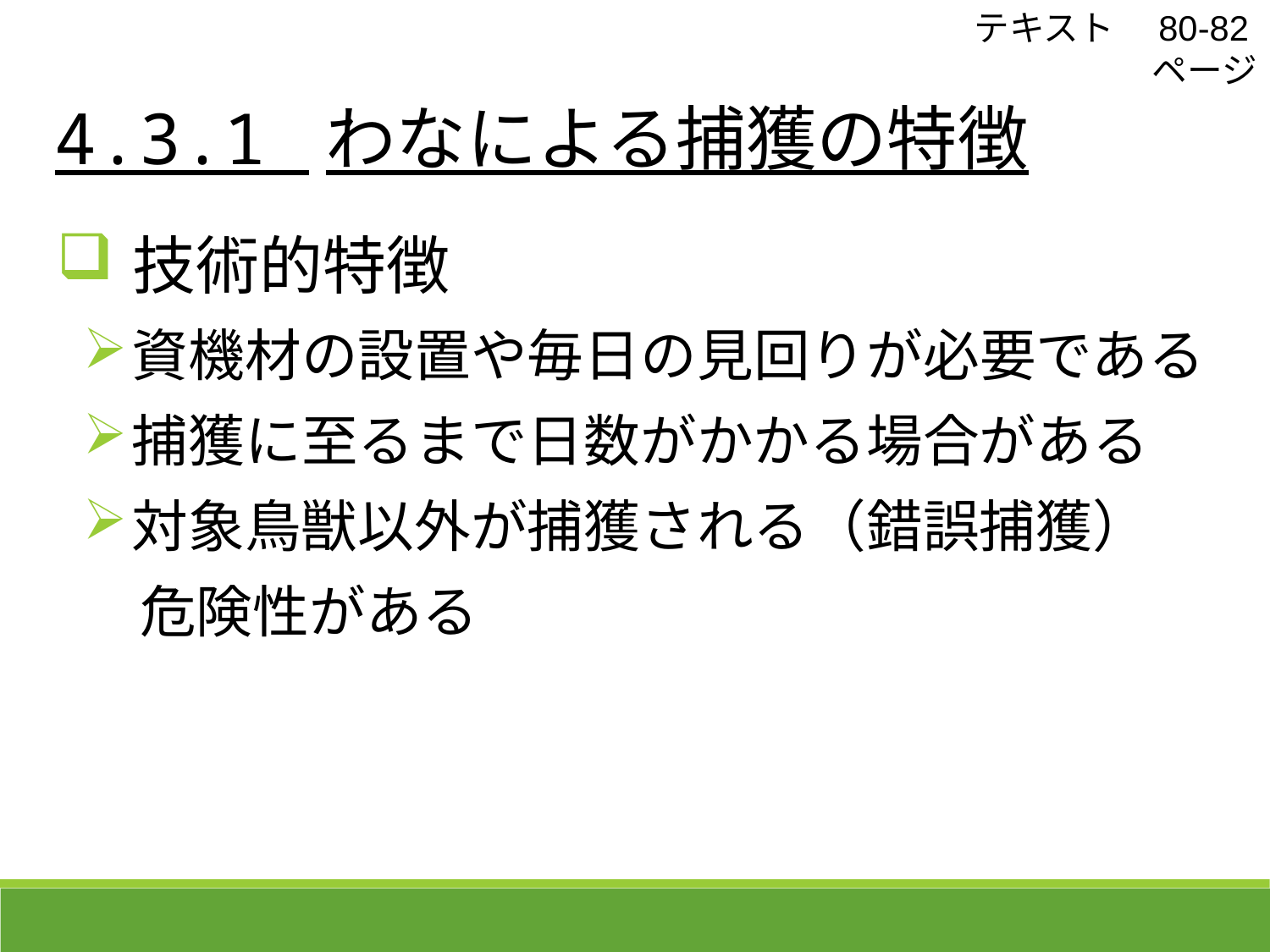

テキスト　80-82ページ
 4.3.1 わなによる捕獲の特徴
技術的特徴
資機材の設置や毎日の見回りが必要である
捕獲に至るまで日数がかかる場合がある
対象鳥獣以外が捕獲される（錯誤捕獲）
　危険性がある